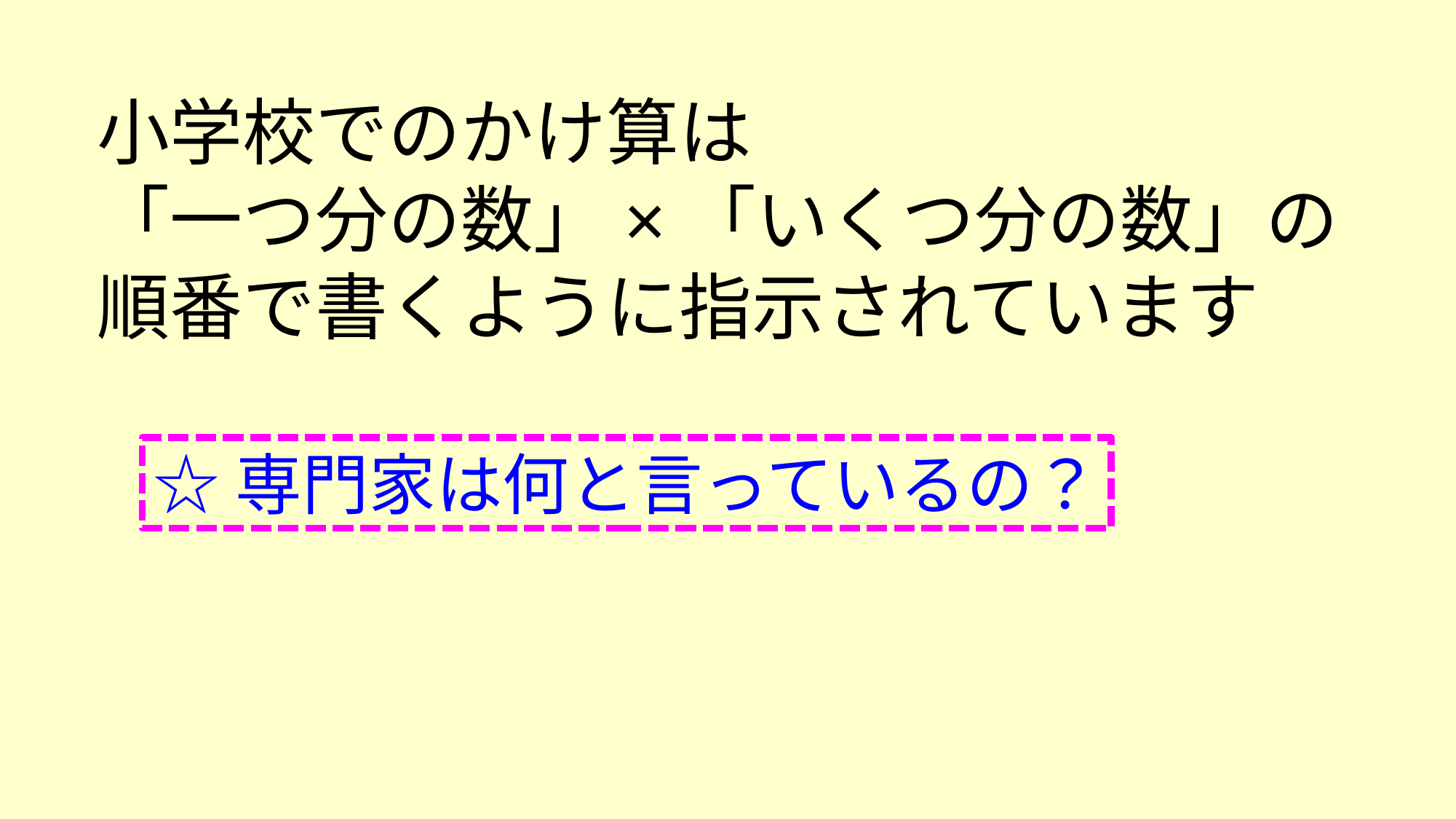

小学校でのかけ算は
「一つ分の数」×「いくつ分の数」の
順番で書くように指示されています
☆専門家は何と言っているの？